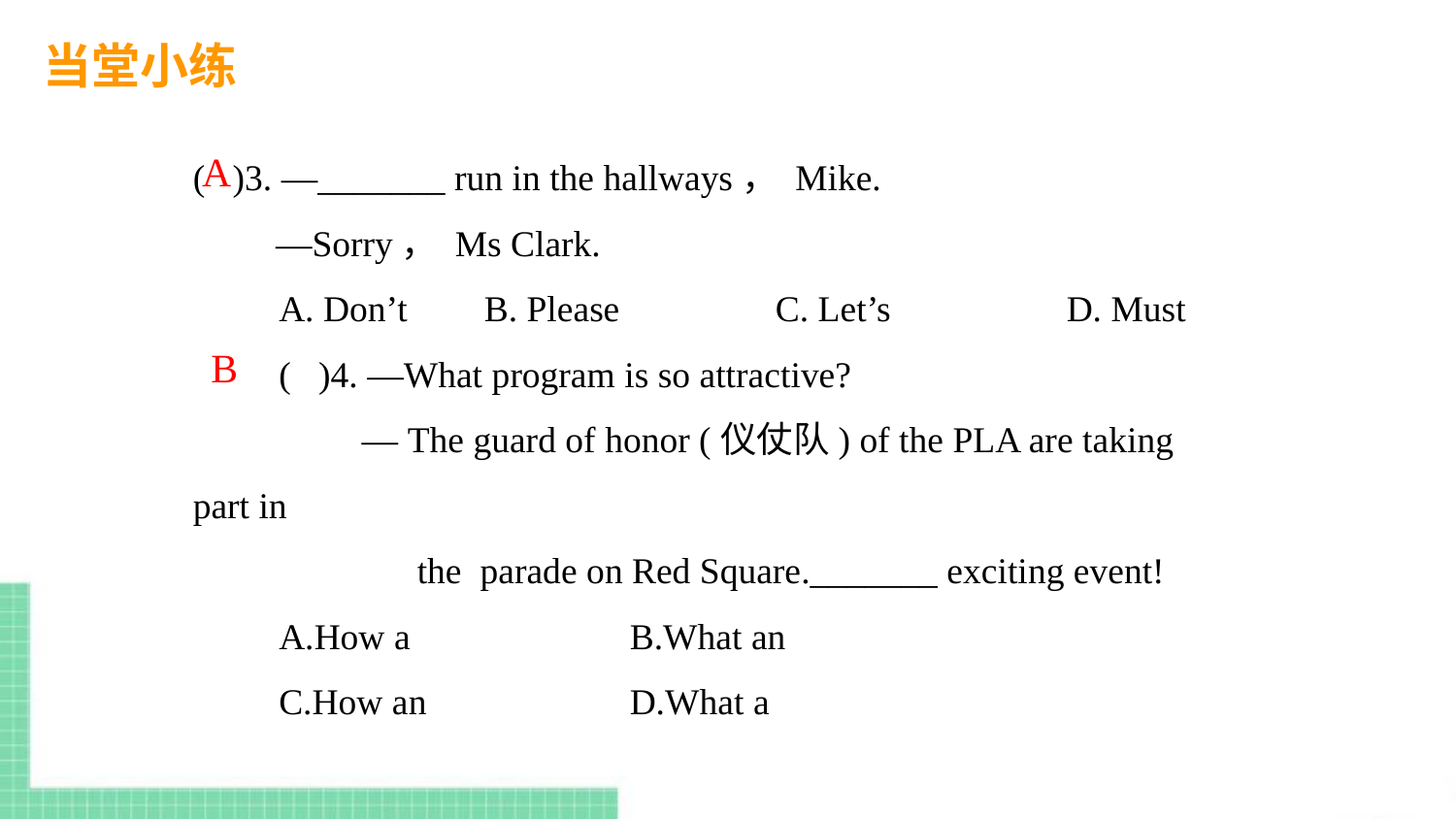

当堂小练
(   )3. —_______ run in the hallways， Mike.
         —Sorry， Ms Clark.
A. Don’t     	B. Please     	C. Let’s     	D. Must
(   )4. —What program is so attractive?
         — The guard of honor (仪仗队) of the PLA are taking part in
               the  parade on Red Square._______ exciting event!
A.How a     		B.What an
C.How an     		D.What a
A
B